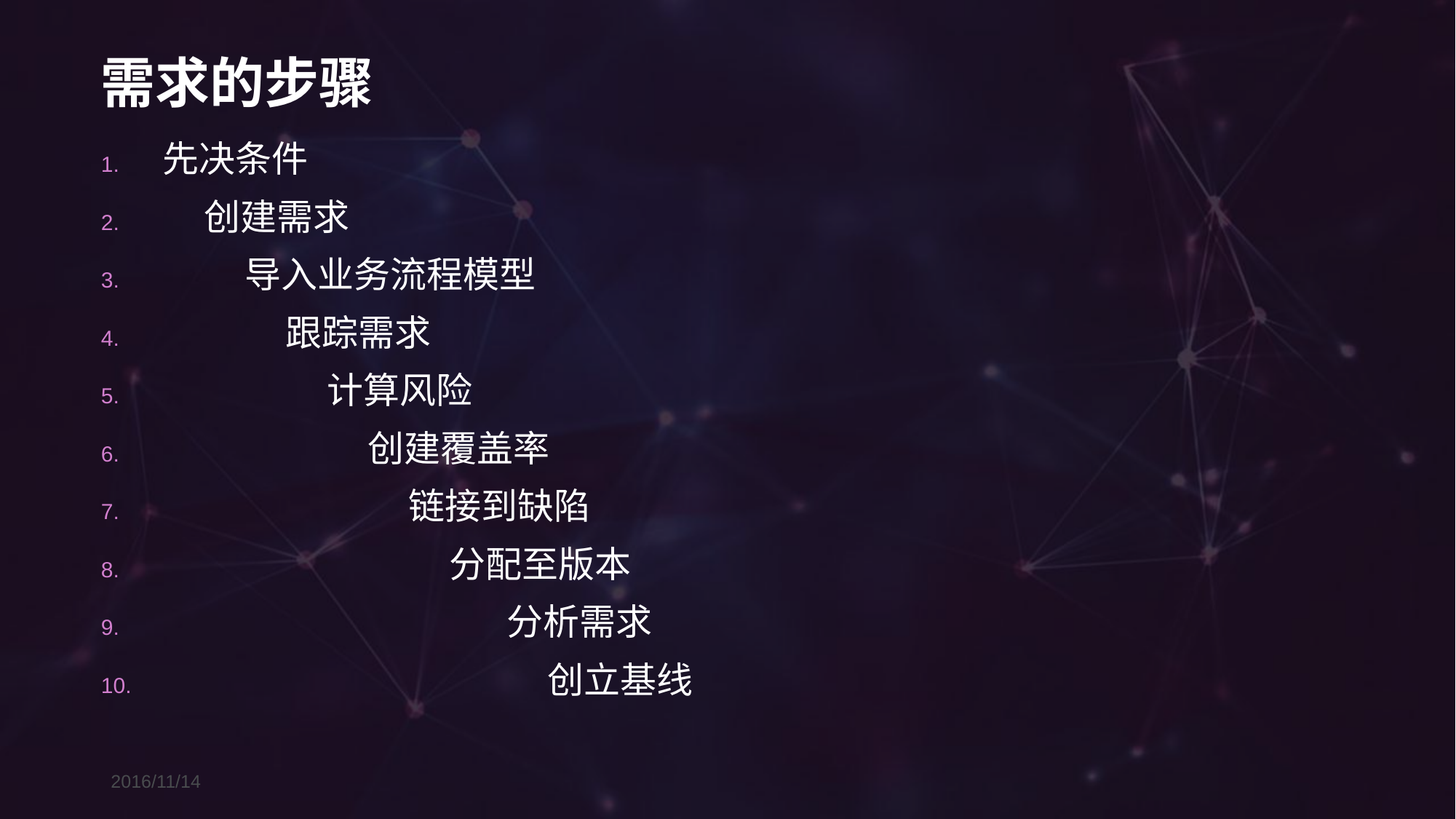

# 需求的步骤
先决条件
    创建需求
         导入业务流程模型
              跟踪需求
                   计算风险
                        创建覆盖率
                             链接到缺陷
                                  分配至版本
                                         分析需求
                                              创立基线
2016/11/14